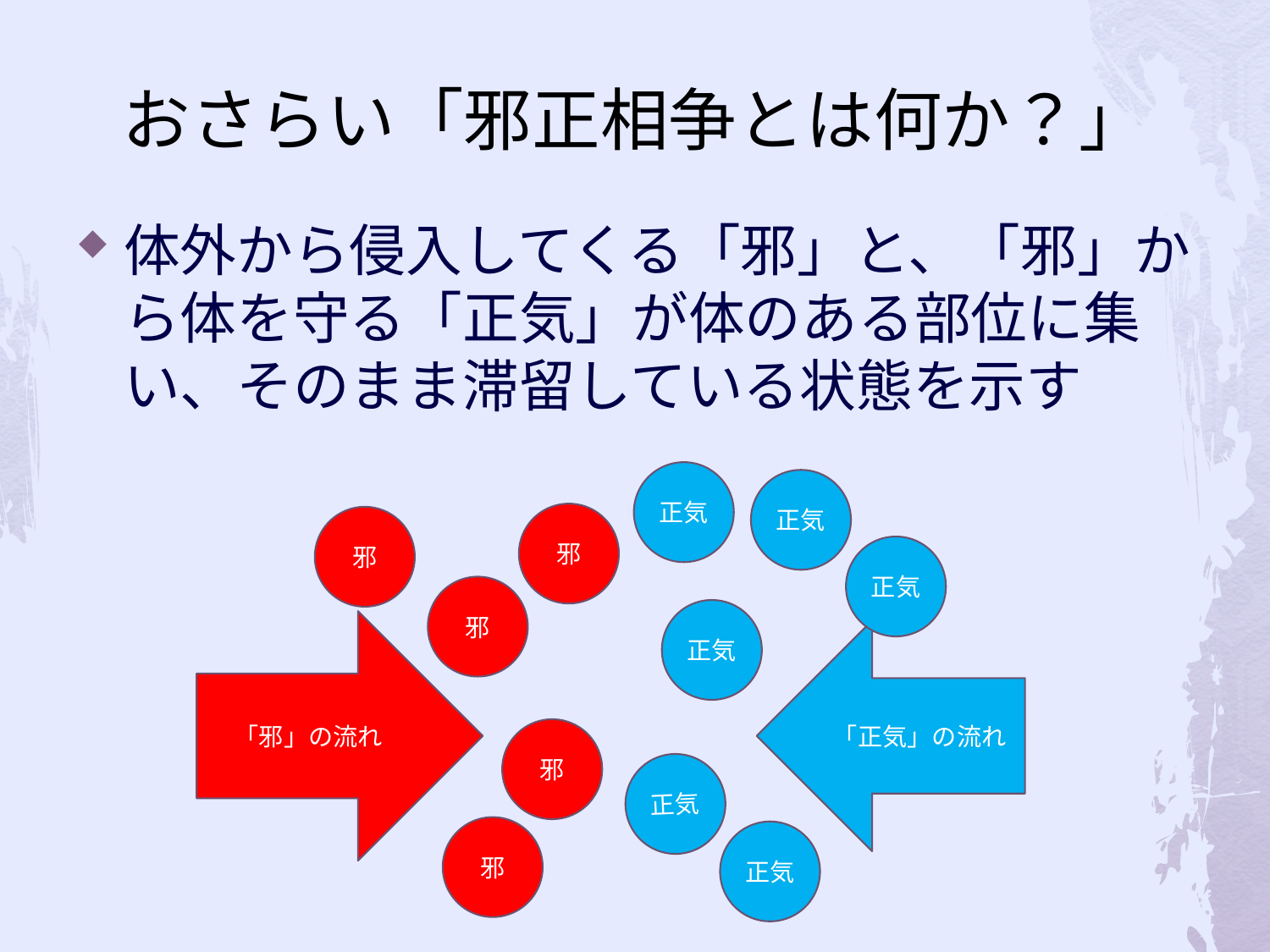

# おさらい「邪正相争とは何か？」
体外から侵入してくる「邪」と、「邪」から体を守る「正気」が体のある部位に集い、そのまま滞留している状態を示す
正気
正気
邪
邪
正気
邪
正気
邪
正気
邪
正気
「邪」の流れ
「正気」の流れ